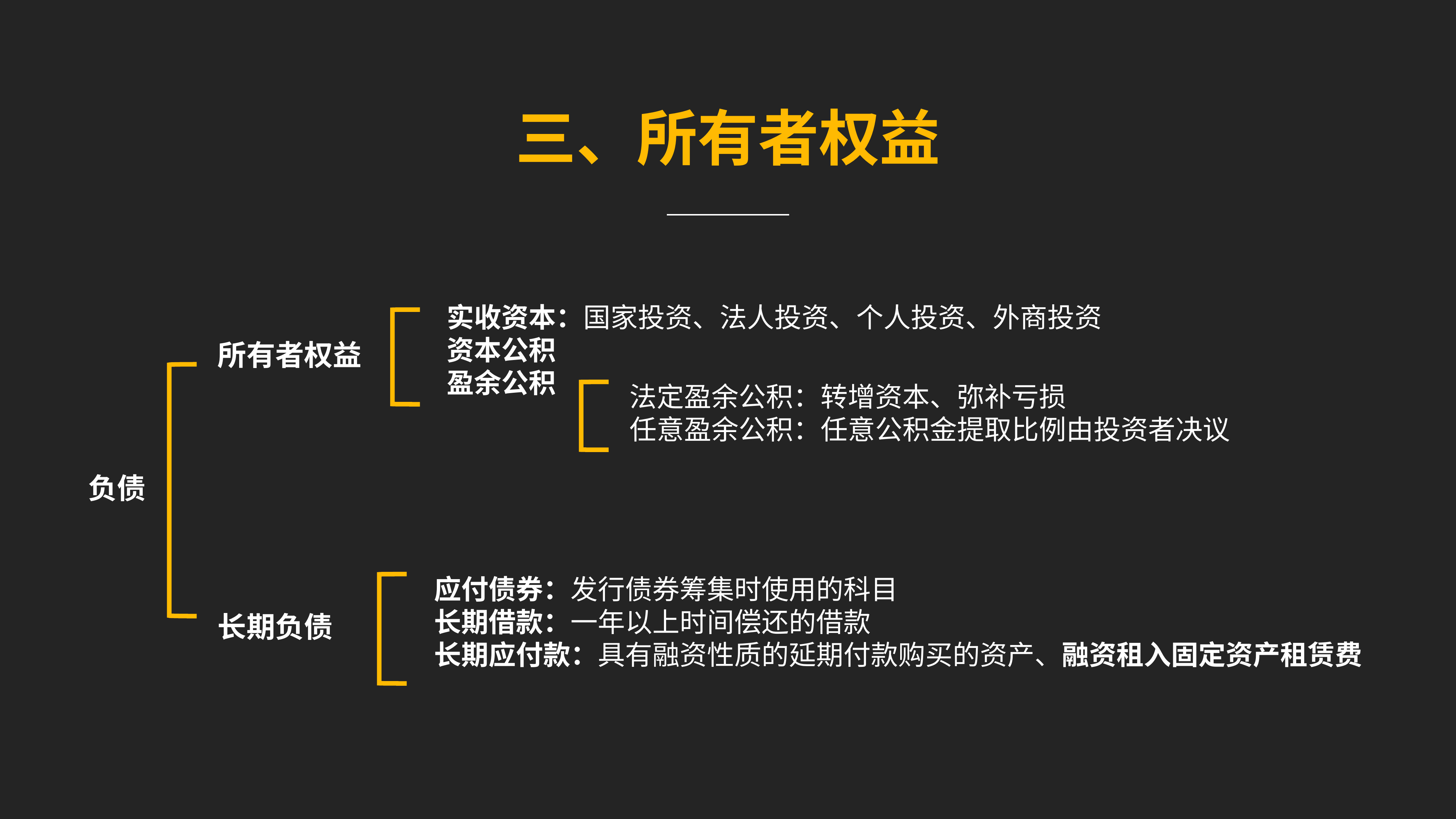

三、所有者权益

实收资本：国家投资、法人投资、个人投资、外商投资
资本公积
盈余公积

所有者权益

法定盈余公积：转增资本、弥补亏损
任意盈余公积：任意公积金提取比例由投资者决议

负债
应付债券：发行债券筹集时使用的科目
长期借款：一年以上时间偿还的借款
长期应付款：具有融资性质的延期付款购买的资产、融资租入固定资产租赁费

长期负债